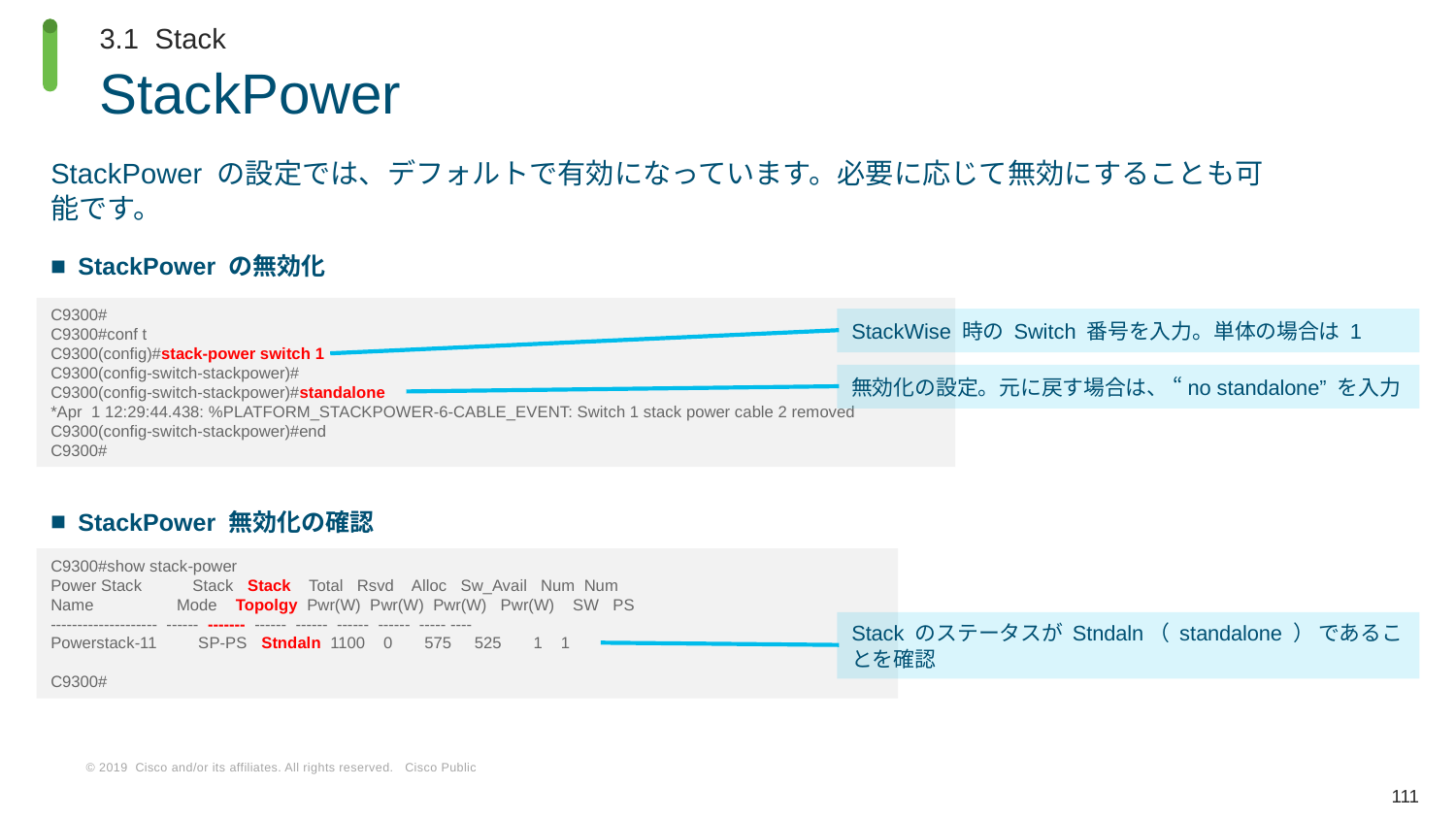

3.1  Stack
# StackPower
StackPower の設定では、デフォルトで有効になっています。必要に応じて無効にすることも可能です。
StackPower の無効化
C9300#
C9300#conf t
C9300(config)#stack-power switch 1
C9300(config-switch-stackpower)#
C9300(config-switch-stackpower)#standalone
*Apr  1 12:29:44.438: %PLATFORM_STACKPOWER-6-CABLE_EVENT: Switch 1 stack power cable 2 removed
C9300(config-switch-stackpower)#end
C9300#
StackWise 時の Switch 番号を入力。単体の場合は 1
無効化の設定。元に戻す場合は、 “no standalone” を入力
StackPower 無効化の確認
C9300#show stack-power
Power Stack           Stack   Stack    Total   Rsvd    Alloc   Sw_Avail   Num  Num
Name                  Mode    Topolgy  Pwr(W)  Pwr(W)  Pwr(W)   Pwr(W)    SW   PS
--------------------  ------  -------  ------  ------  ------  ------  ----- ----
Powerstack-11         SP-PS   Stndaln  1100    0       575     525       1    1

C9300#
Stack のステータスが Stndaln（ standalone ） であることを確認
111